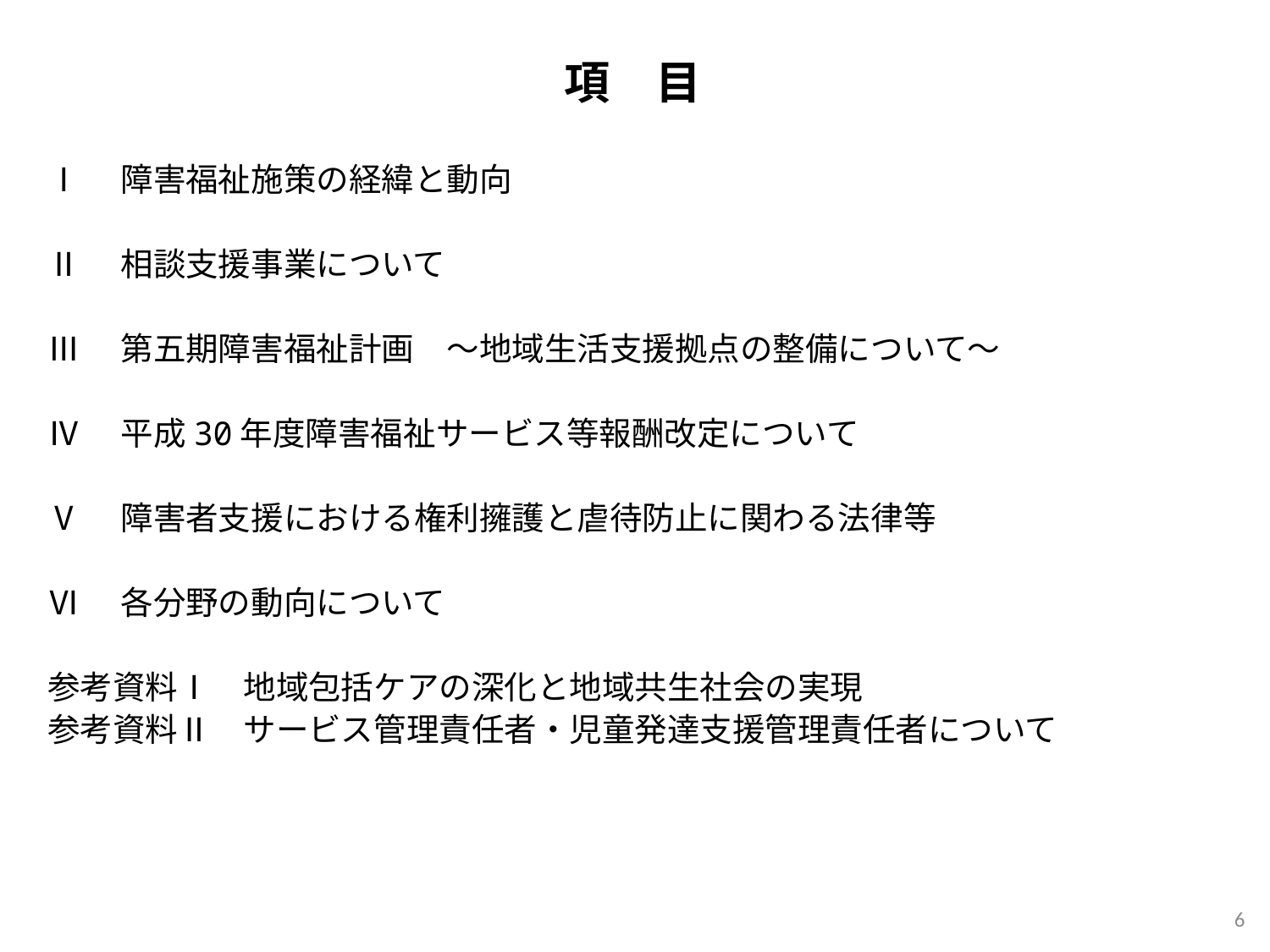

項　目
Ⅰ　障害福祉施策の経緯と動向

Ⅱ　相談支援事業について

Ⅲ　第五期障害福祉計画　～地域生活支援拠点の整備について～

Ⅳ　平成30年度障害福祉サービス等報酬改定について

Ⅴ　障害者支援における権利擁護と虐待防止に関わる法律等

Ⅵ　各分野の動向について

参考資料Ⅰ　地域包括ケアの深化と地域共生社会の実現
参考資料Ⅱ　サービス管理責任者・児童発達支援管理責任者について
6